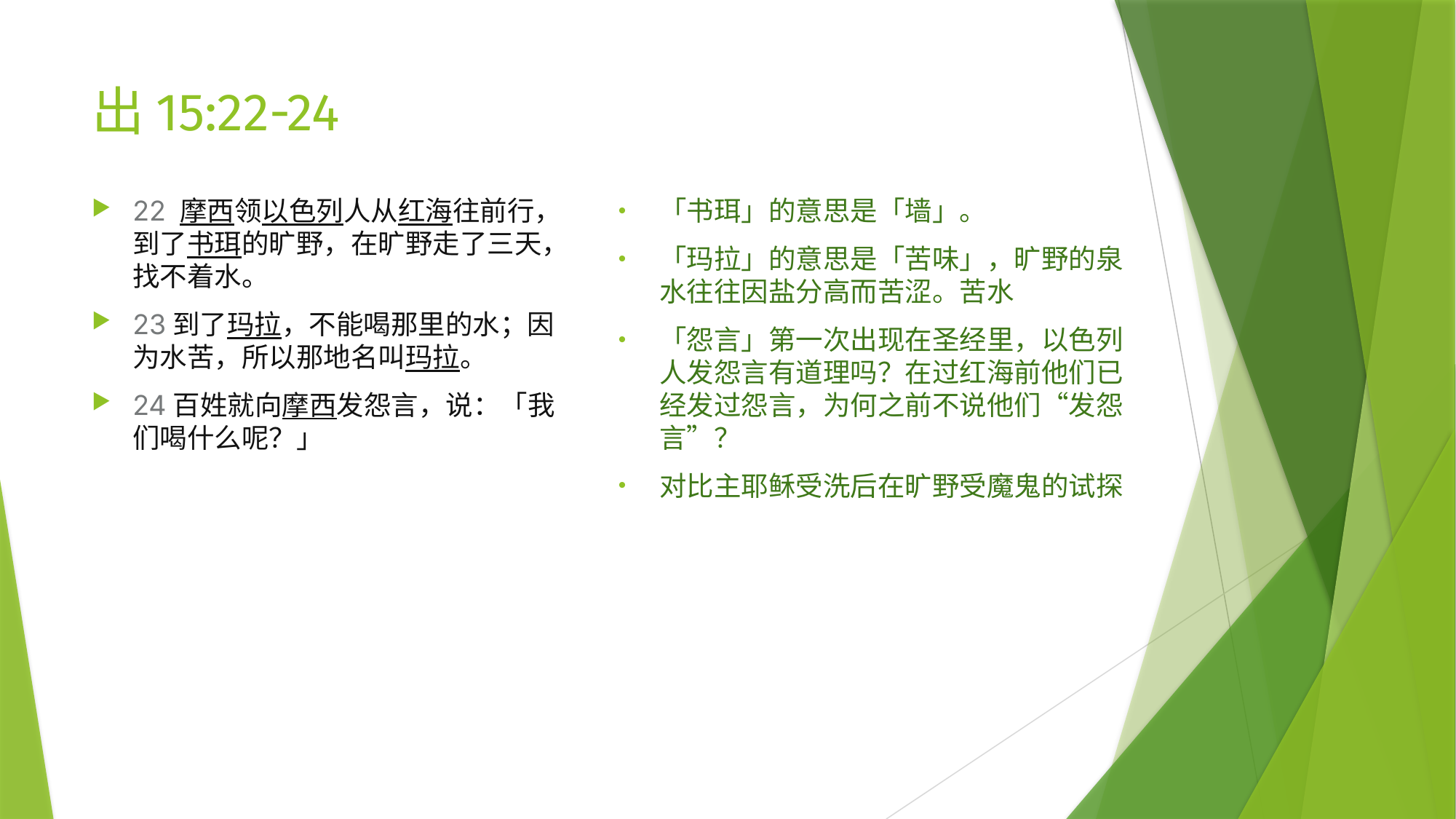

# 出15:22-24
22 摩西领以色列人从红海往前行，到了书珥的旷野，在旷野走了三天，找不着水。
23到了玛拉，不能喝那里的水；因为水苦，所以那地名叫玛拉。
24百姓就向摩西发怨言，说：「我们喝什么呢？」

「书珥」的意思是「墙」。
「玛拉」的意思是「苦味」，旷野的泉水往往因盐分高而苦涩。苦水
「怨言」第一次出现在圣经里，以色列人发怨言有道理吗？在过红海前他们已经发过怨言，为何之前不说他们“发怨言”？
对比主耶稣受洗后在旷野受魔鬼的试探